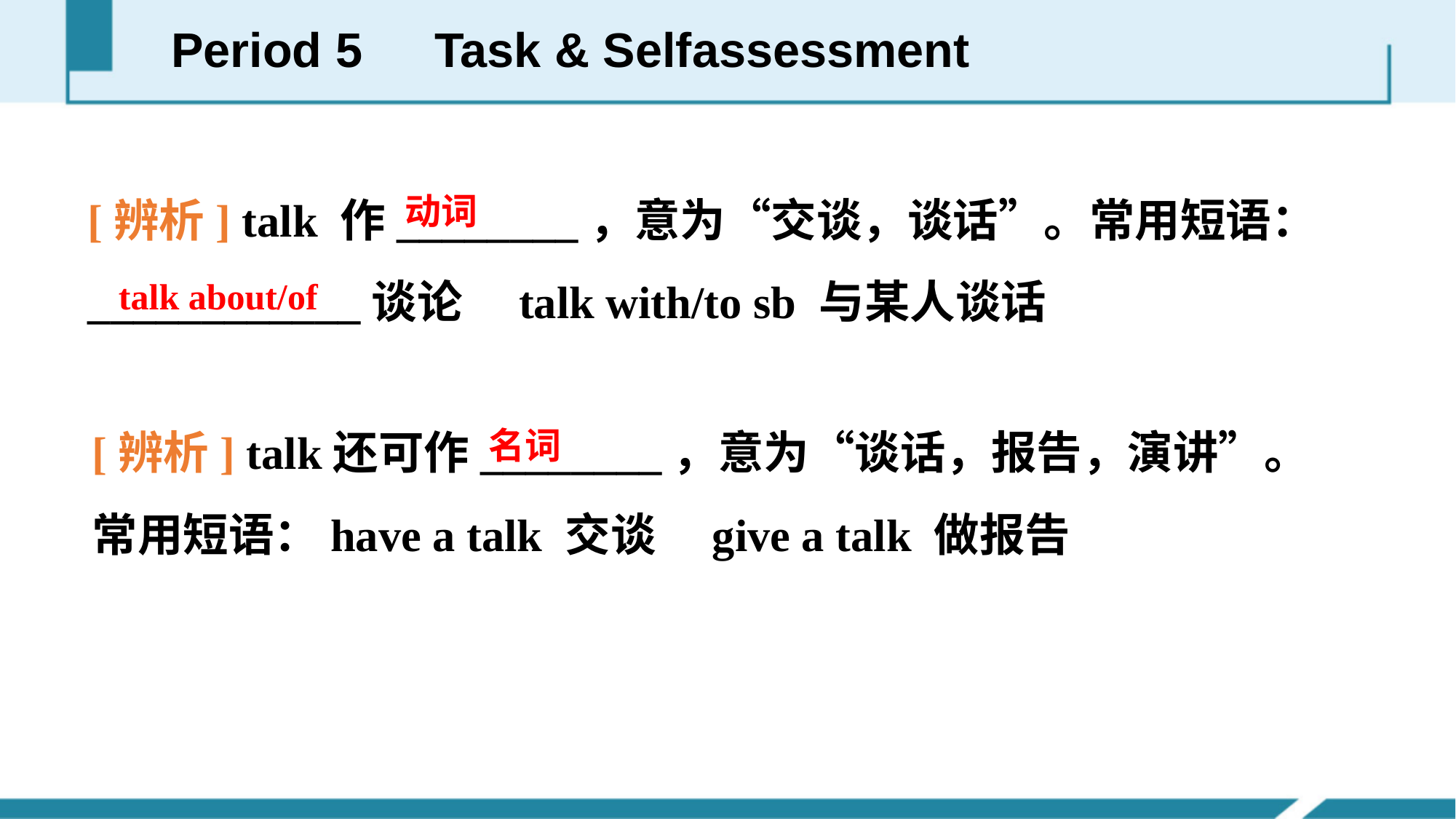

Period 5　Task & Self­assessment
[辨析] talk 作________，意为“交谈，谈话”。常用短语：____________谈论　talk with/to sb 与某人谈话
动词
talk about/of
[辨析] talk还可作________，意为“谈话，报告，演讲”。常用短语：have a talk 交谈　give a talk 做报告
名词